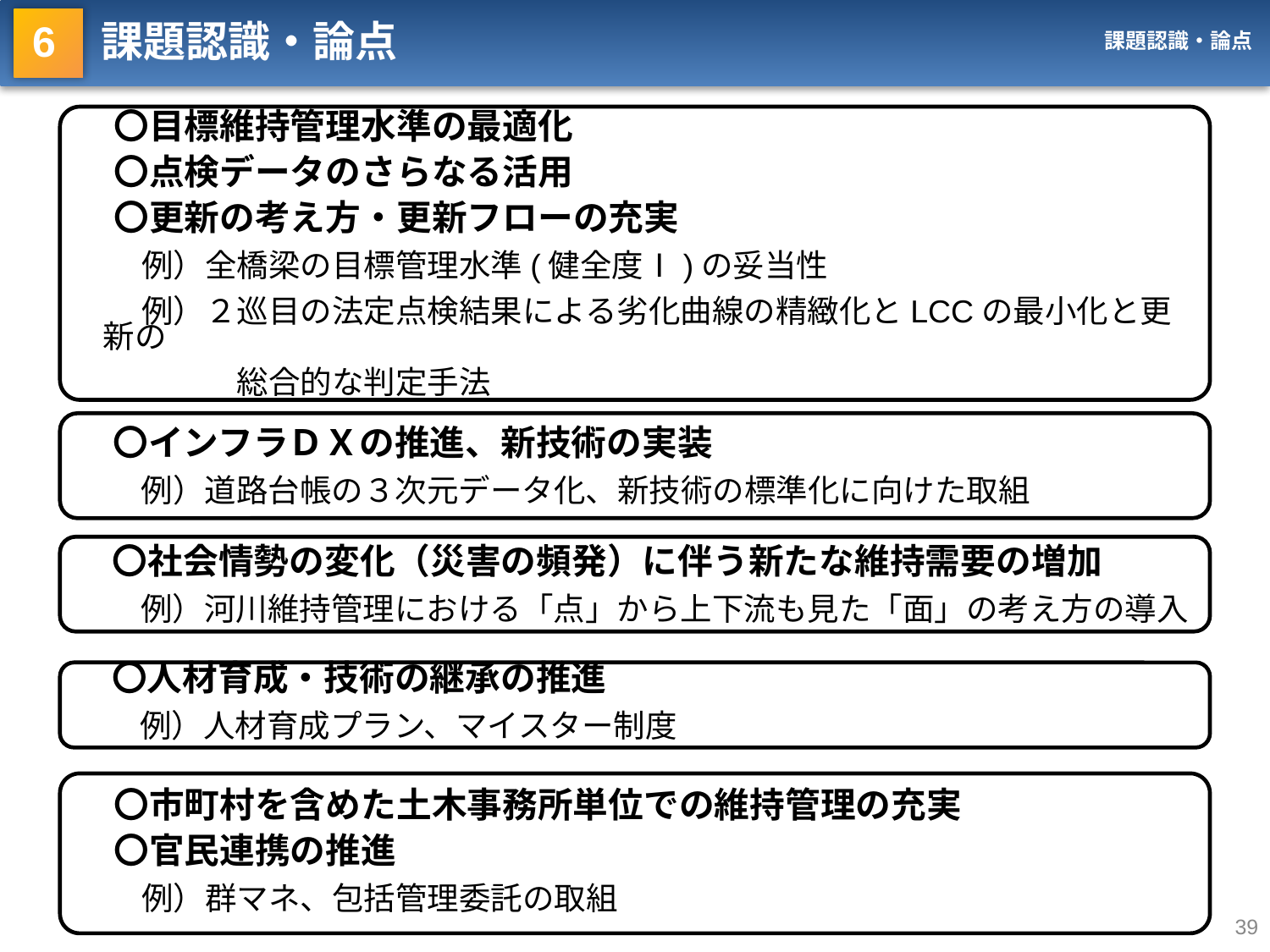

6   課題認識・論点
課題認識・論点
　〇目標維持管理水準の最適化
　〇点検データのさらなる活用
　〇更新の考え方・更新フローの充実
　　例）全橋梁の目標管理水準(健全度Ⅰ)の妥当性
　　例）２巡目の法定点検結果による劣化曲線の精緻化とLCCの最小化と更新の
　　　　　総合的な判定手法
　〇インフラＤＸの推進、新技術の実装
　　例）道路台帳の３次元データ化、新技術の標準化に向けた取組
　〇社会情勢の変化（災害の頻発）に伴う新たな維持需要の増加
　　例）河川維持管理における「点」から上下流も見た「面」の考え方の導入
　〇人材育成・技術の継承の推進
　　例）人材育成プラン、マイスター制度
　〇市町村を含めた土木事務所単位での維持管理の充実
　〇官民連携の推進
　　例）群マネ、包括管理委託の取組
39